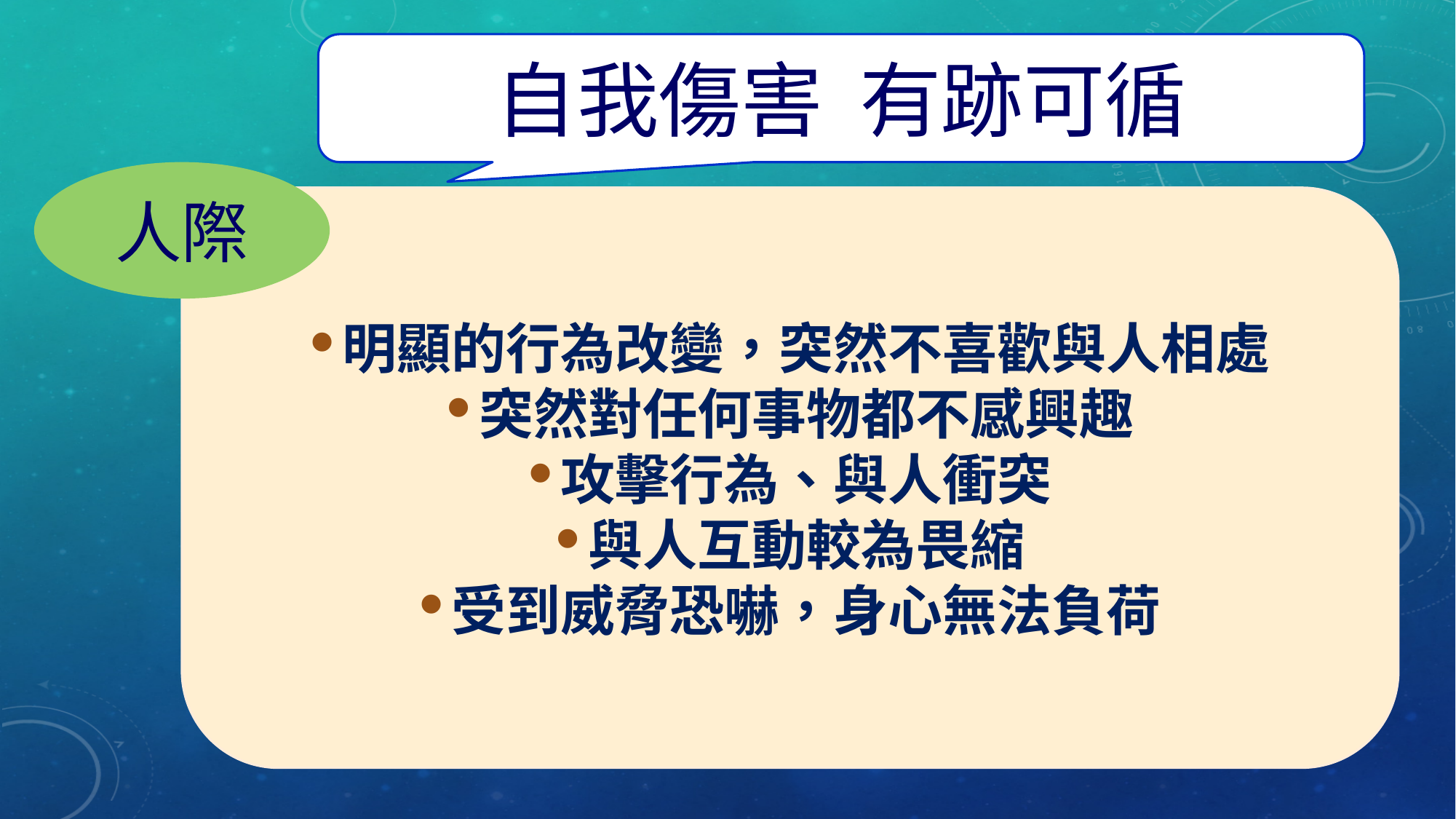

自我傷害  有跡可循
人際
明顯的行為改變，突然不喜歡與人相處
突然對任何事物都不感興趣
攻擊行為、與人衝突
與人互動較為畏縮
受到威脅恐嚇，身心無法負荷